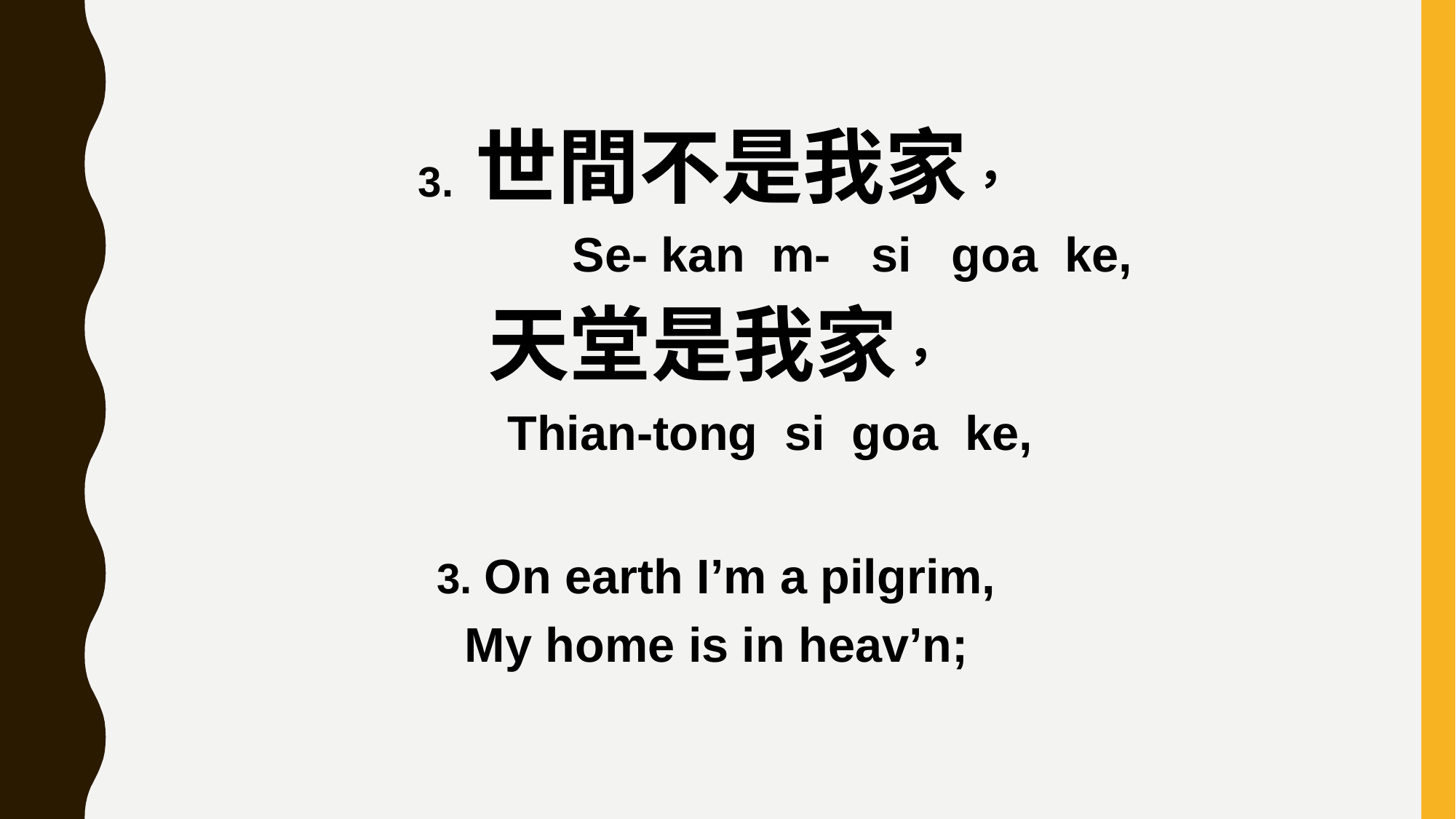

3. 世間不是我家，
                                Se- kan  m-   si   goa  ke,
天堂是我家，
                         Thian-tong  si  goa  ke,

3. On earth I’m a pilgrim,
My home is in heav’n;